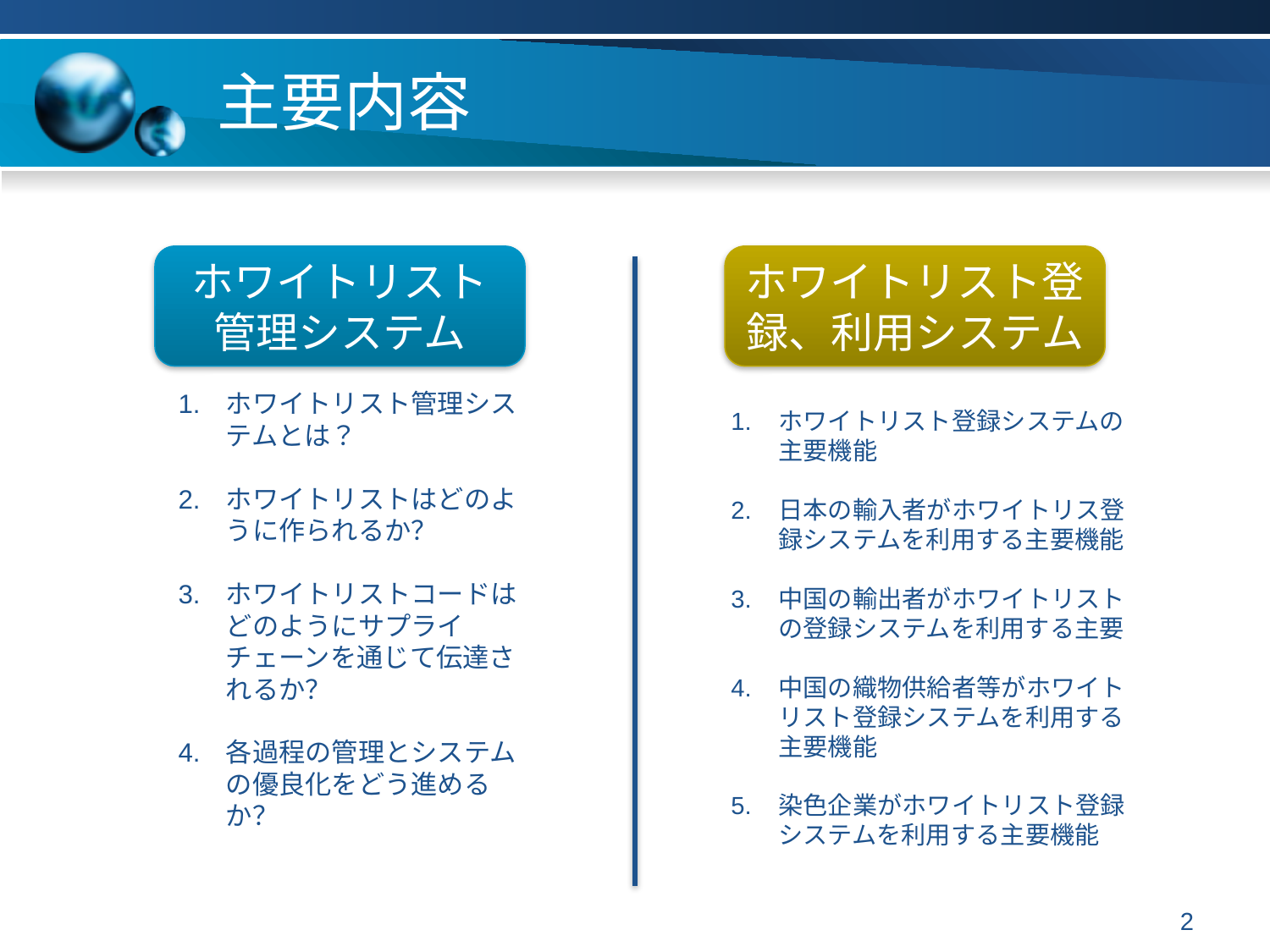

主要内容
ホワイトリスト管理システム
ホワイトリスト登録、利用システム
ホワイトリスト管理システムとは？

ホワイトリストはどのように作られるか？

ホワイトリストコードはどのようにサプライチェーンを通じて伝達されるか？

各過程の管理とシステムの優良化をどう進めるか？

ホワイトリスト登録システムの主要機能

日本の輸入者がホワイトリス登録システムを利用する主要機能

中国の輸出者がホワイトリストの登録システムを利用する主要

中国の織物供給者等がホワイトリスト登録システムを利用する主要機能

染色企業がホワイトリスト登録システムを利用する主要機能
2